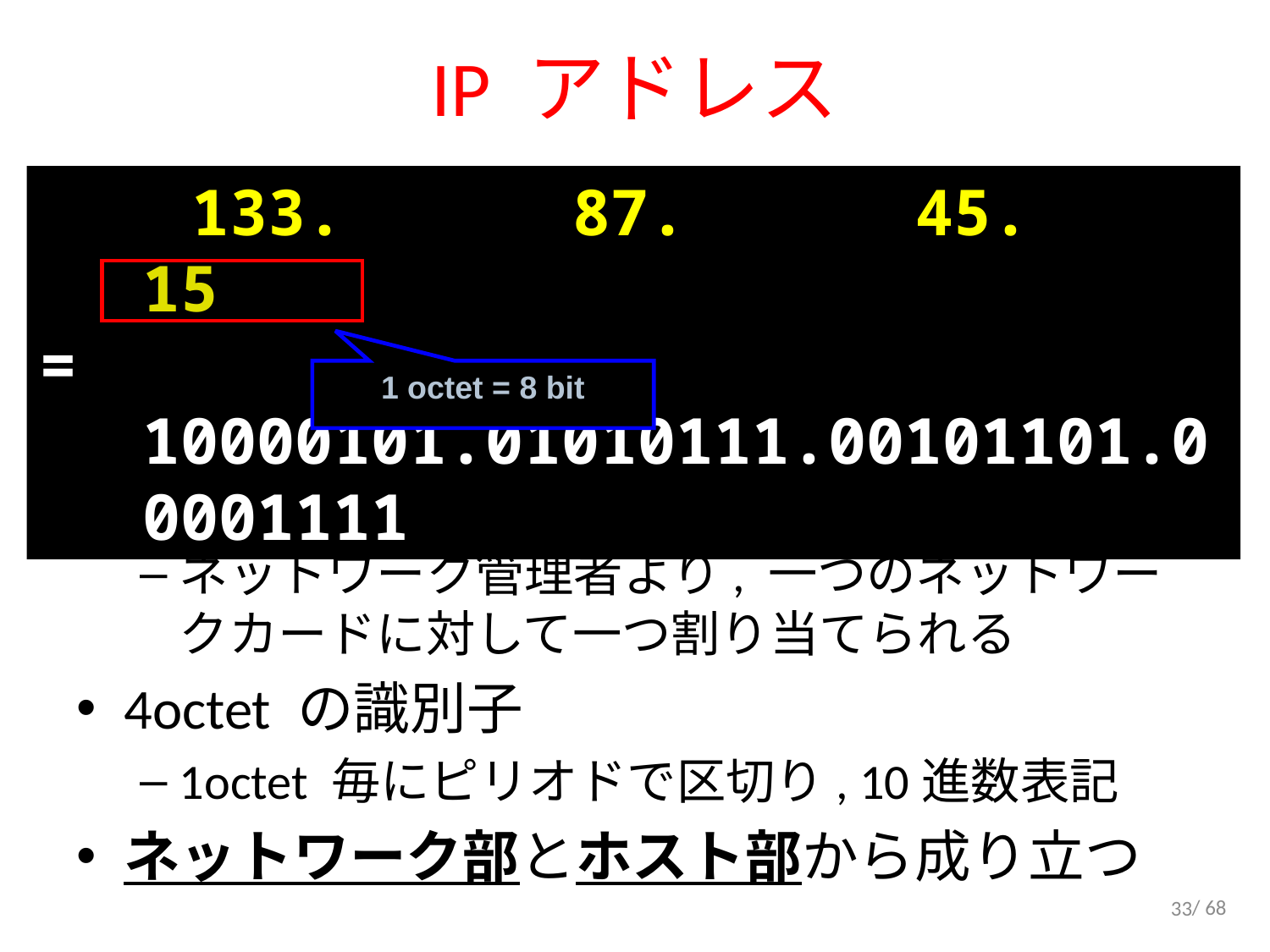

# IP アドレス
    133.      87.      45.      15
= 10000101.01010111.00101101.00001111

1 octet = 8 bit

ネットワーク上の「住所」
ネットワーク管理者より, 一つのネットワークカードに対して一つ割り当てられる
4octet の識別子
1octet 毎にピリオドで区切り, 10進数表記
ネットワーク部とホスト部から成り立つ
33